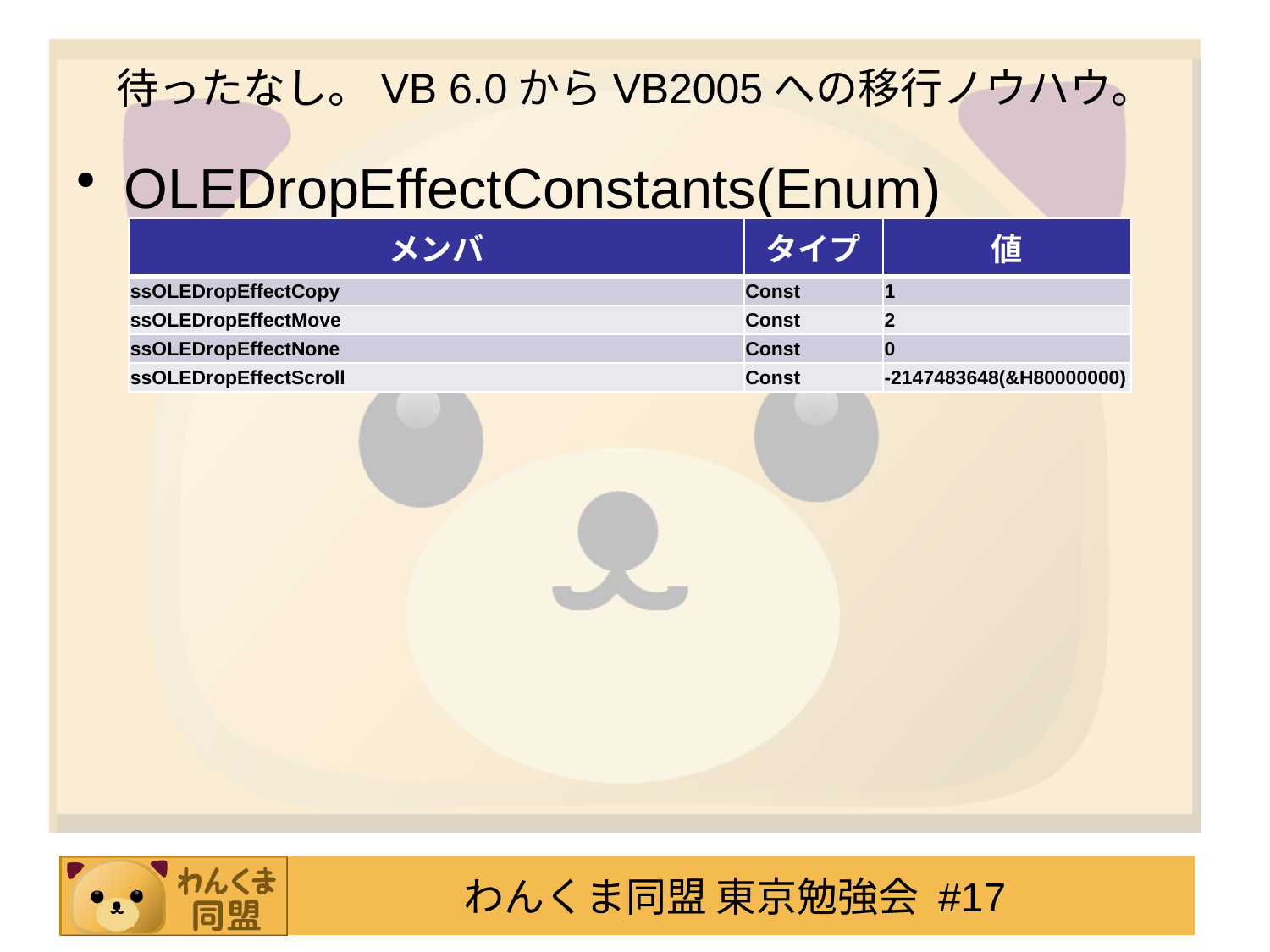

# 待ったなし。VB 6.0からVB2005への移行ノウハウ。
OLEDropEffectConstants(Enum)

| メンバ | タイプ | 値 |
| --- | --- | --- |
| ssOLEDropEffectCopy | Const | 1 |
| ssOLEDropEffectMove | Const | 2 |
| ssOLEDropEffectNone | Const | 0 |
| ssOLEDropEffectScroll | Const | -2147483648(&H80000000) |